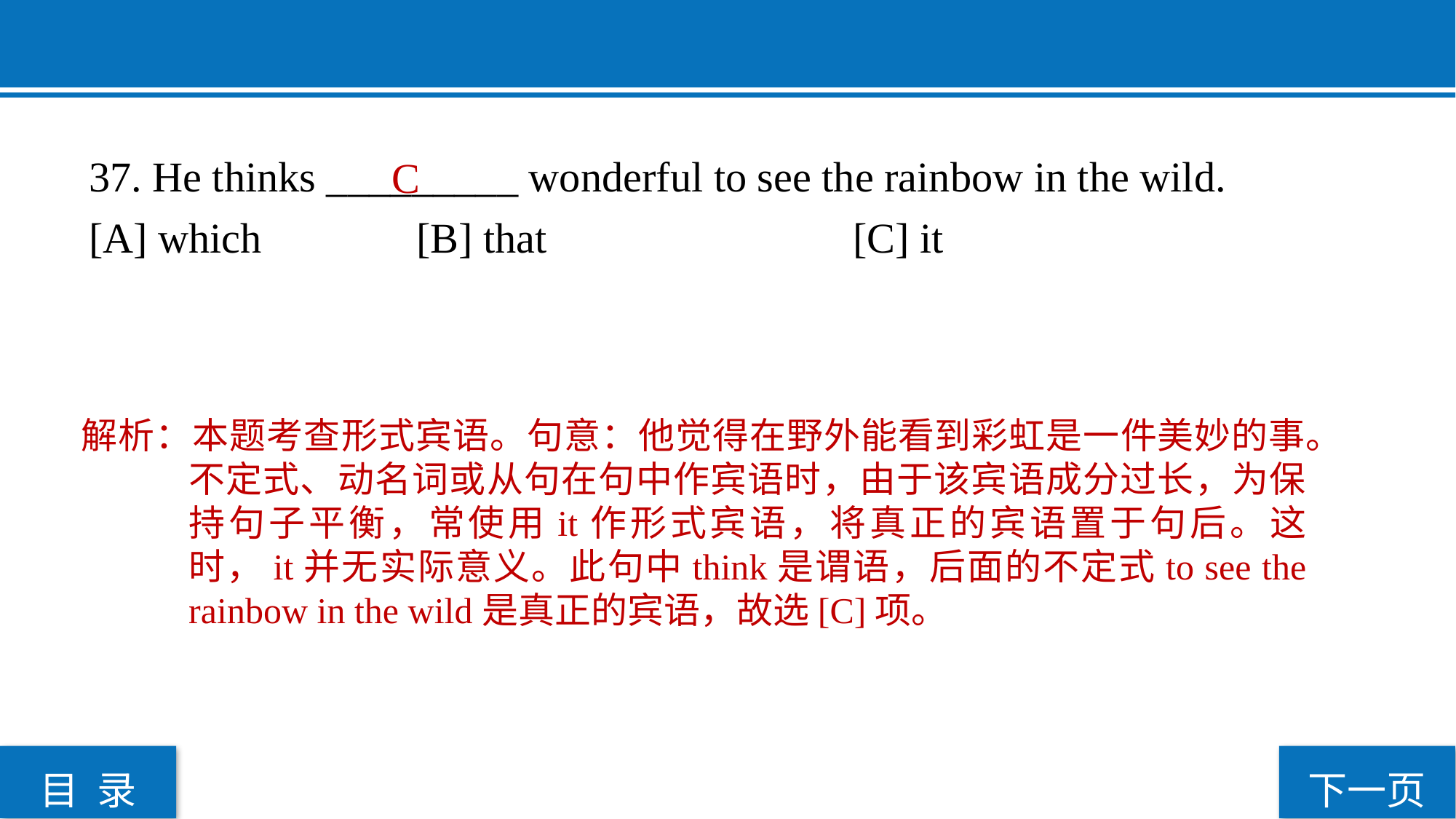

37. He thinks _________ wonderful to see the rainbow in the wild.
[A] which 		[B] that 			[C] it
C
解析：本题考查形式宾语。句意：他觉得在野外能看到彩虹是一件美妙的事。不定式、动名词或从句在句中作宾语时，由于该宾语成分过长，为保持句子平衡，常使用it作形式宾语，将真正的宾语置于句后。这时，it并无实际意义。此句中think是谓语，后面的不定式to see the rainbow in the wild是真正的宾语，故选[C]项。